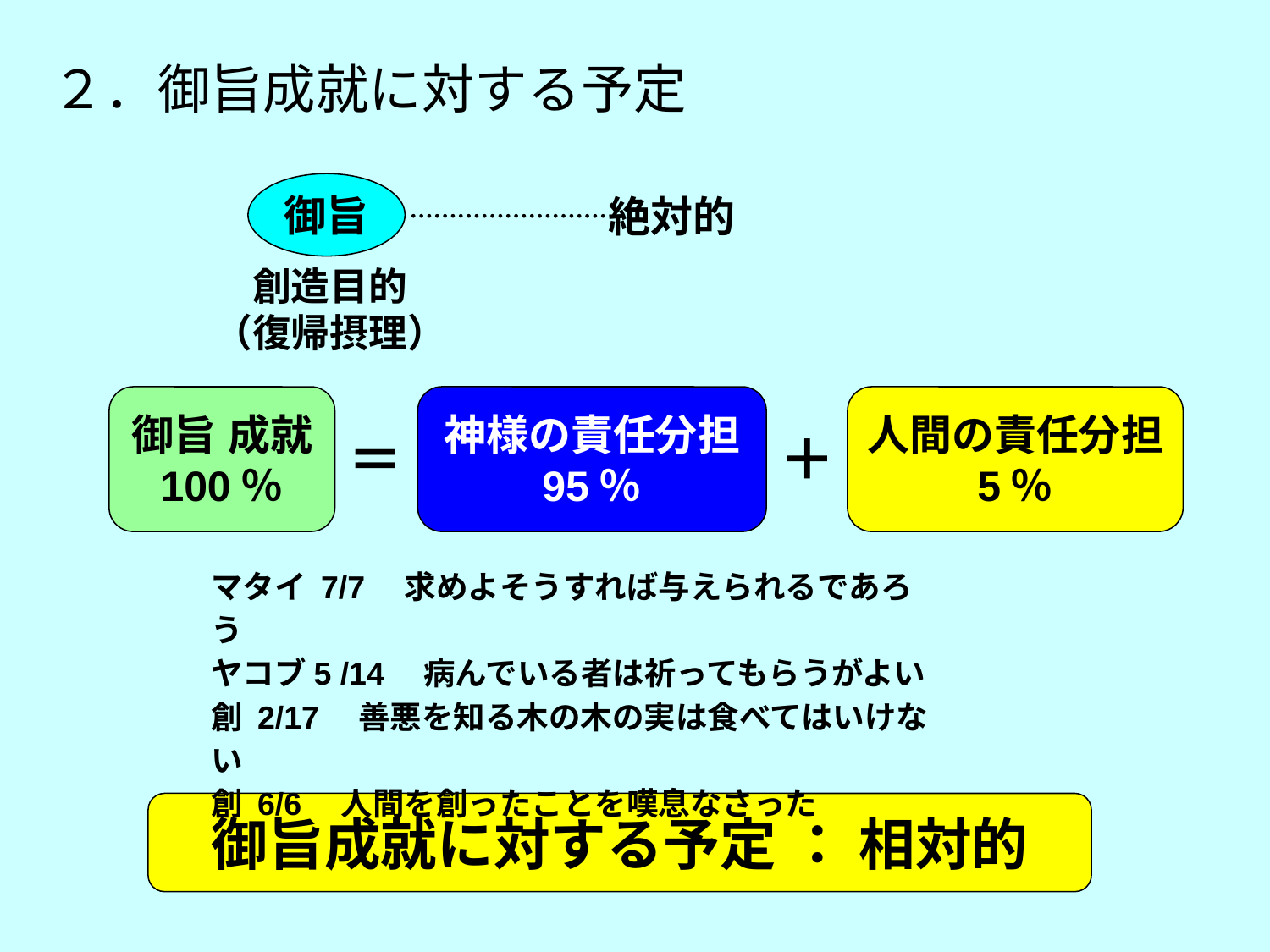

２．御旨成就に対する予定
御旨
絶対的

創造目的
（復帰摂理）
御旨 成就
100％
神様の責任分担
95％
人間の責任分担
5％
＋
＝
マタイ 7/7　求めよそうすれば与えられるであろう
ヤコブ5 /14　病んでいる者は祈ってもらうがよい
創 2/17　善悪を知る木の木の実は食べてはいけない
創 6/6　人間を創ったことを嘆息なさった
御旨成就に対する予定 ： 相対的